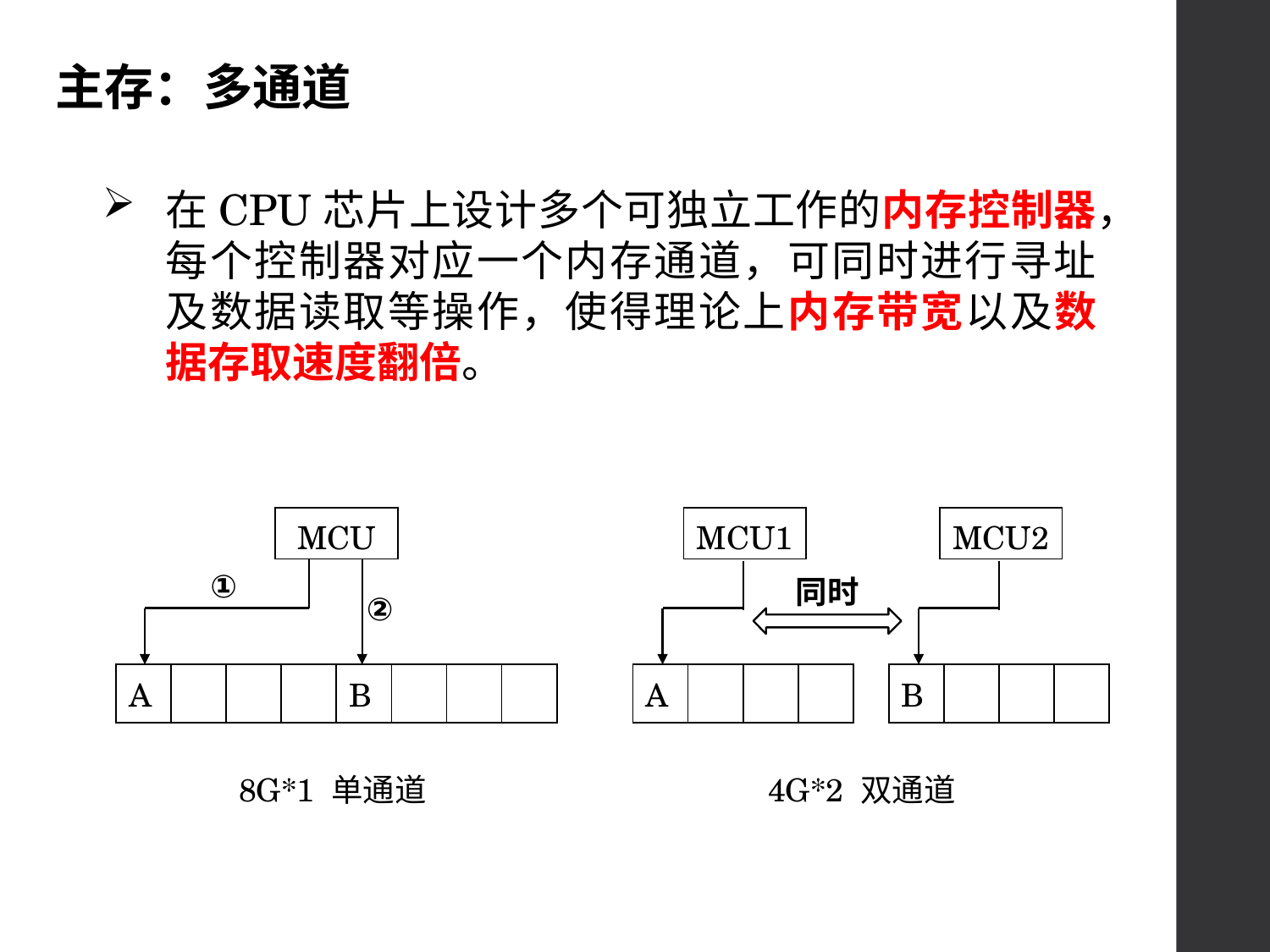

主存：多通道
在CPU芯片上设计多个可独立工作的内存控制器，每个控制器对应一个内存通道，可同时进行寻址及数据读取等操作，使得理论上内存带宽以及数据存取速度翻倍。
| MCU |
| --- |
| MCU1 |
| --- |
| MCU2 |
| --- |
①
同时
②

| A |  |  |  | B |  |  |  |
| --- | --- | --- | --- | --- | --- | --- | --- |
| A |  |  |  |
| --- | --- | --- | --- |
| B |  |  |  |
| --- | --- | --- | --- |
8G*1 单通道
4G*2 双通道